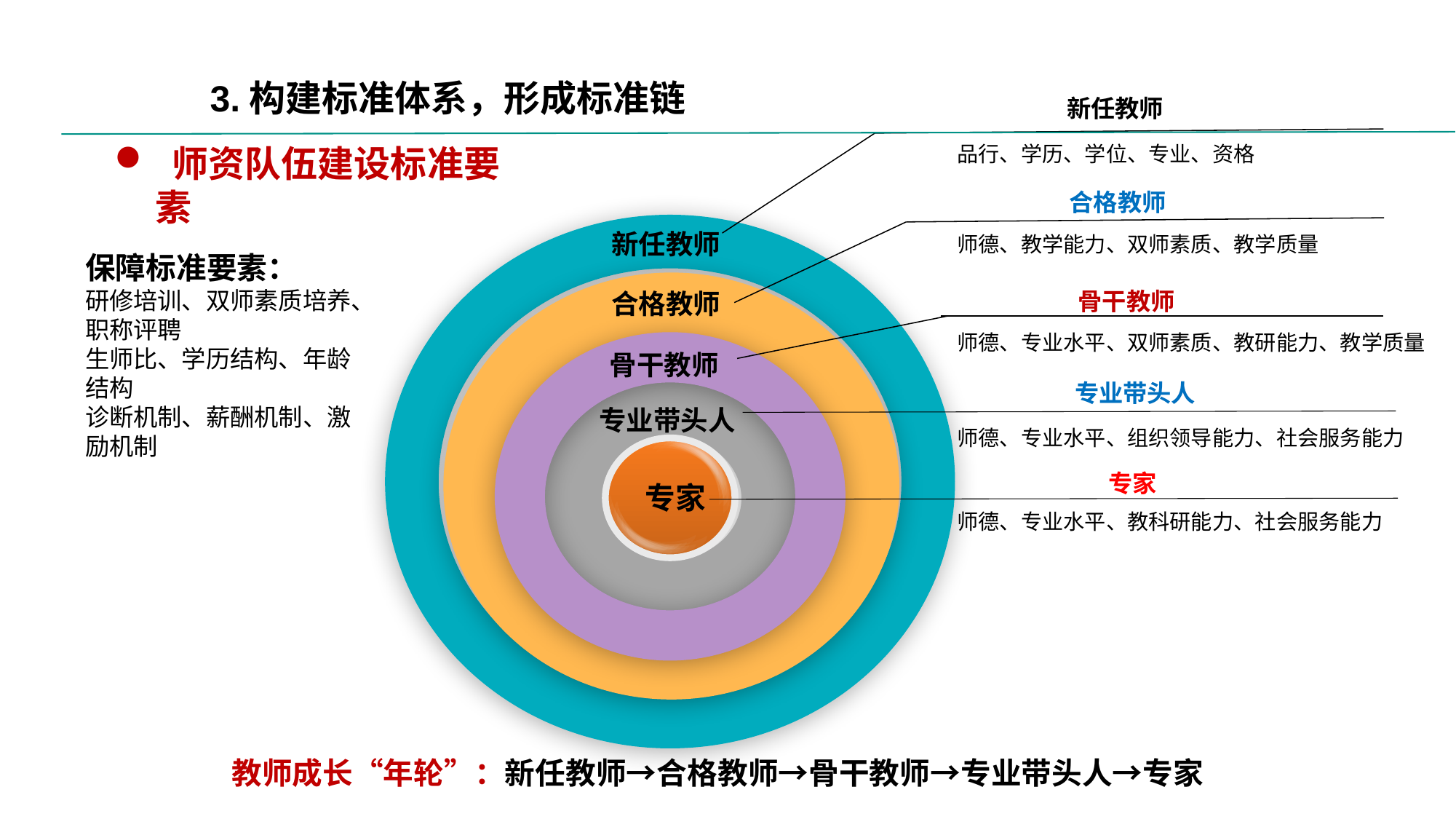

3.构建标准体系，形成标准链
新任教师
品行、学历、学位、专业、资格
合格教师

新任教师
师德、教学能力、双师素质、教学质量

骨干教师
合格教师
师德、专业水平、双师素质、教研能力、教学质量

骨干教师
专业带头人

专业带头人
师德、专业水平、组织领导能力、社会服务能力

专家

专家
师德、专业水平、教科研能力、社会服务能力
教师成长“年轮”：新任教师→合格教师→骨干教师→专业带头人→专家
 师资队伍建设标准要素
保障标准要素：
研修培训、双师素质培养、职称评聘
生师比、学历结构、年龄结构
诊断机制、薪酬机制、激励机制